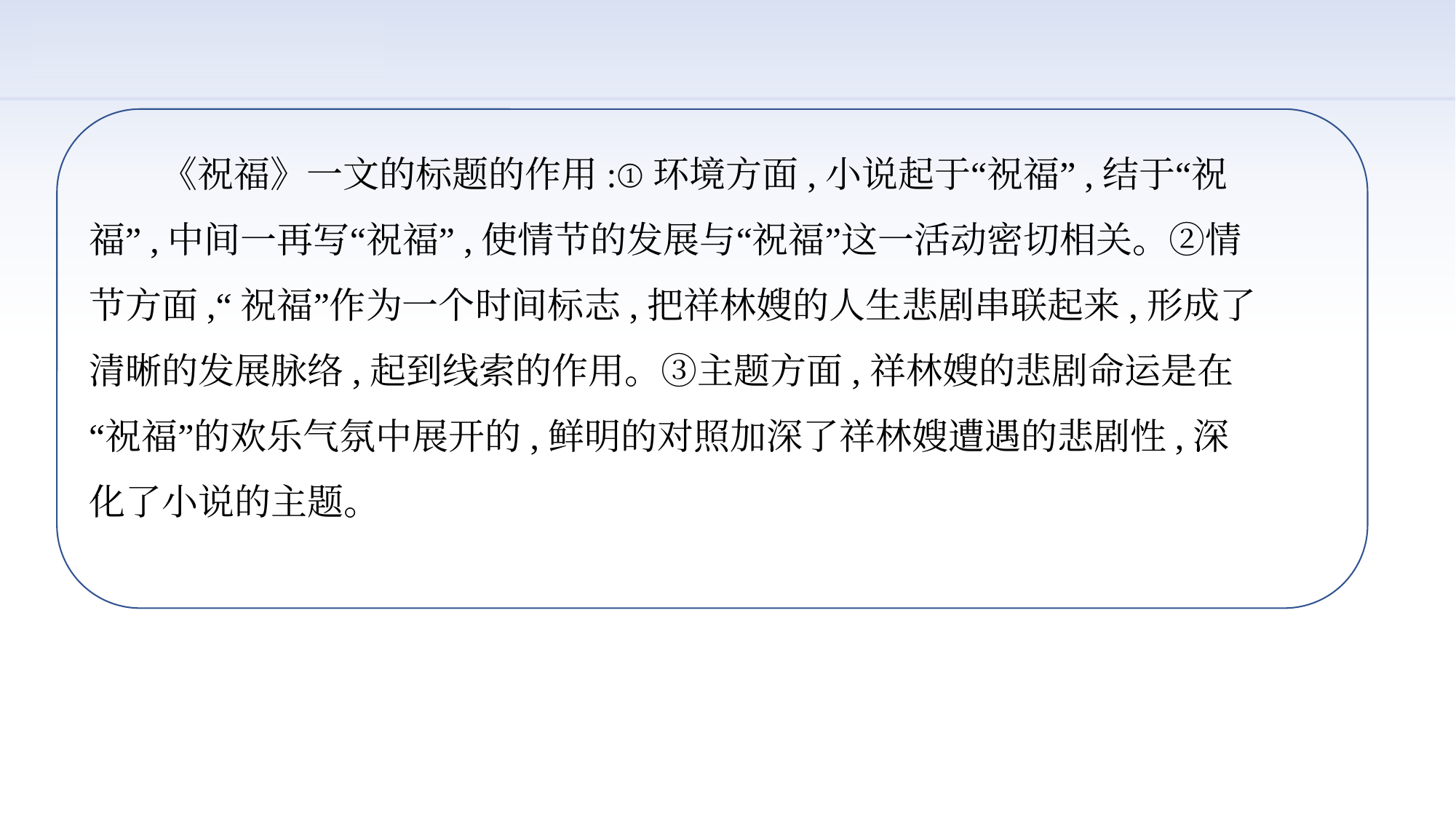

《祝福》一文的标题的作用:①环境方面,小说起于“祝福”,结于“祝福”,中间一再写“祝福”,使情节的发展与“祝福”这一活动密切相关。②情节方面,“祝福”作为一个时间标志,把祥林嫂的人生悲剧串联起来,形成了清晰的发展脉络,起到线索的作用。③主题方面,祥林嫂的悲剧命运是在“祝福”的欢乐气氛中展开的,鲜明的对照加深了祥林嫂遭遇的悲剧性,深化了小说的主题。